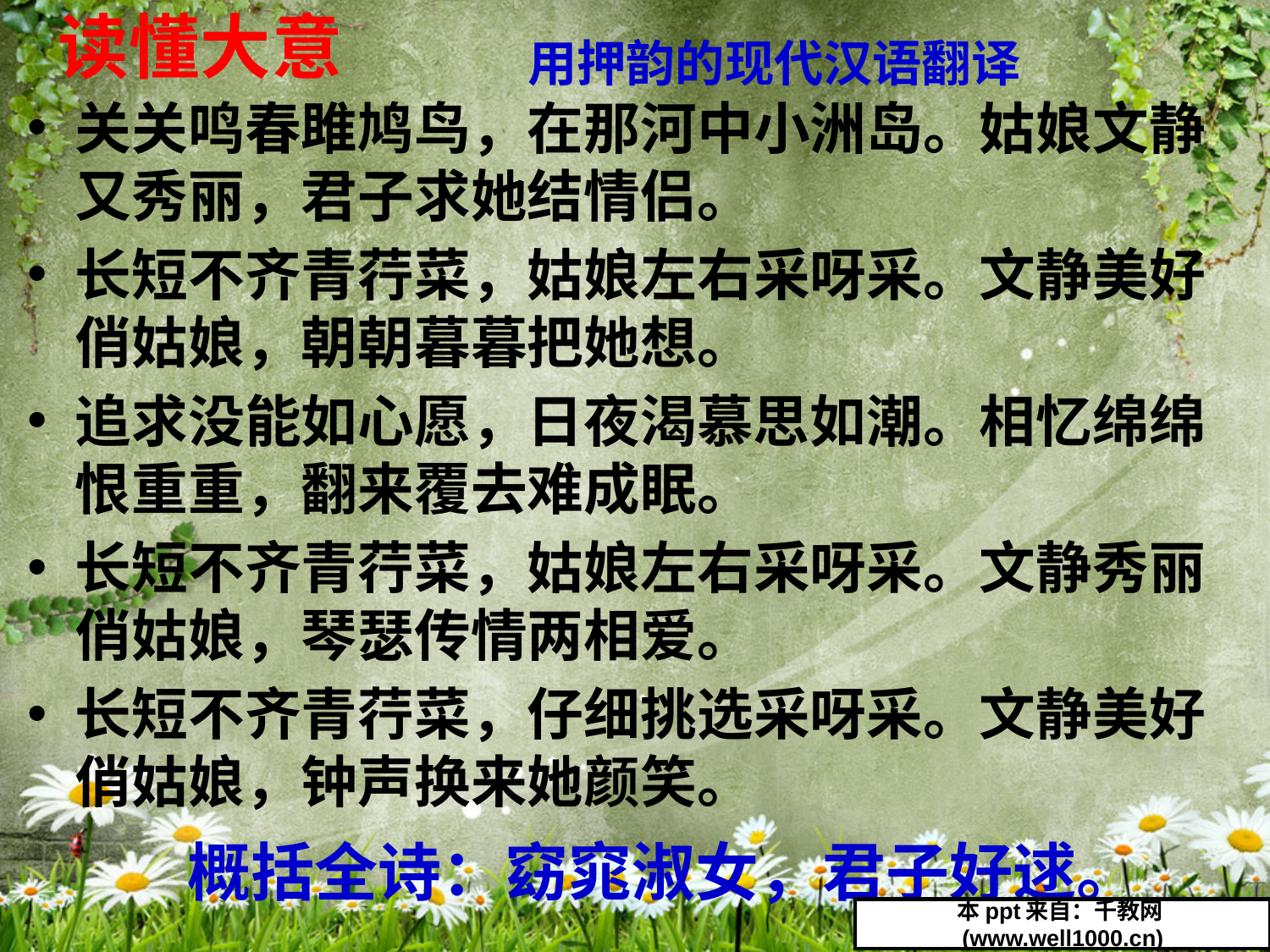

# 读懂大意
用押韵的现代汉语翻译
关关鸣春雎鸠鸟，在那河中小洲岛。姑娘文静又秀丽，君子求她结情侣。
长短不齐青荇菜，姑娘左右采呀采。文静美好俏姑娘，朝朝暮暮把她想。
追求没能如心愿，日夜渴慕思如潮。相忆绵绵恨重重，翻来覆去难成眠。
长短不齐青荇菜，姑娘左右采呀采。文静秀丽俏姑娘，琴瑟传情两相爱。
长短不齐青荇菜，仔细挑选采呀采。文静美好俏姑娘，钟声换来她颜笑。
概括全诗：窈窕淑女，君子好逑。
本ppt来自：千教网(www.well1000.cn)